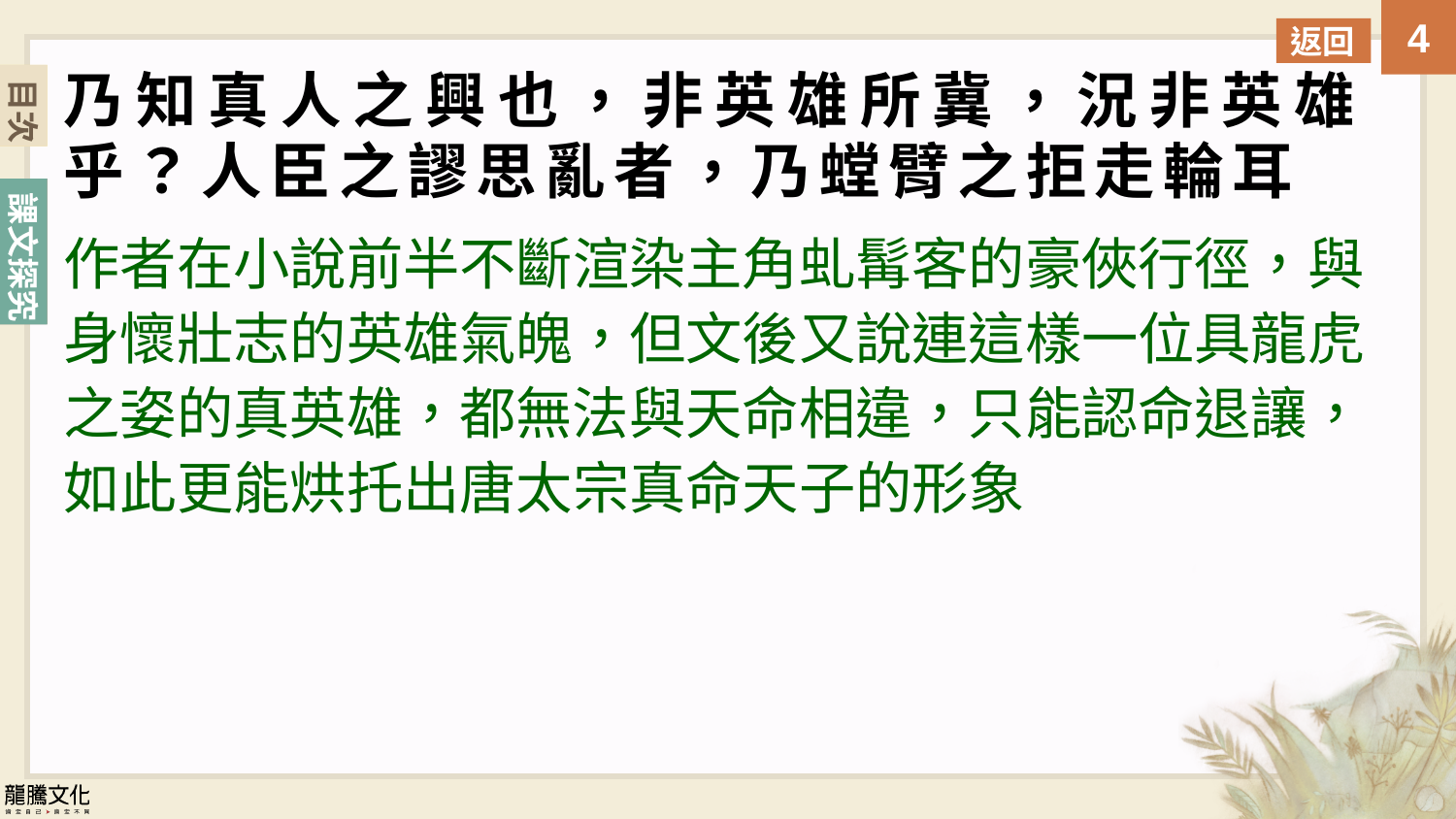

返回
乃知真人之興也，非英雄所冀，況非英雄乎？人臣之謬思亂者，乃螳臂之拒走輪耳
作者在小說前半不斷渲染主角虬髯客的豪俠行徑，與身懷壯志的英雄氣魄，但文後又說連這樣一位具龍虎之姿的真英雄，都無法與天命相違，只能認命退讓，如此更能烘托出唐太宗真命天子的形象